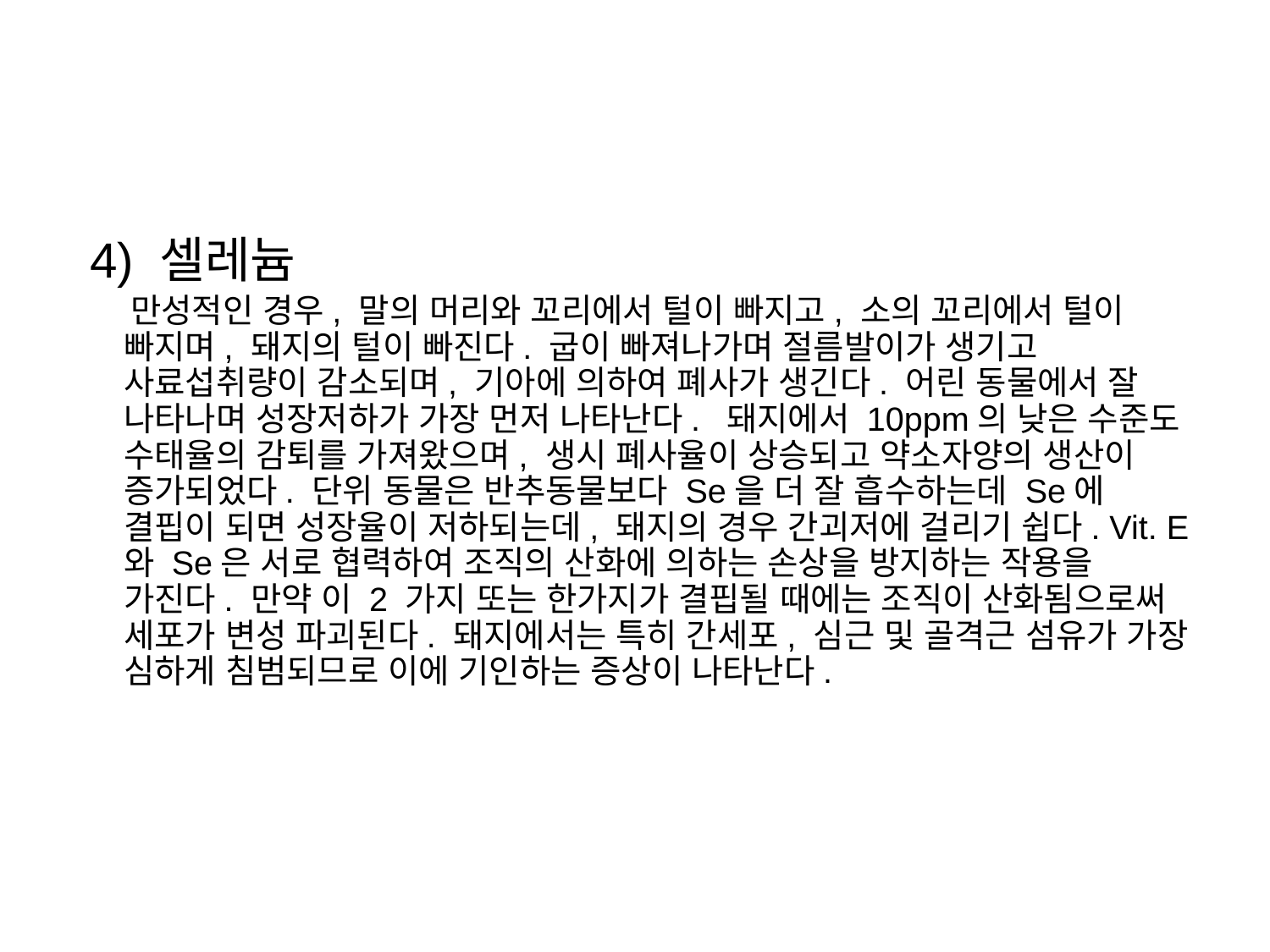

4) 셀레늄
     만성적인 경우, 말의 머리와 꼬리에서 털이 빠지고, 소의 꼬리에서 털이 빠지며, 돼지의 털이 빠진다. 굽이 빠져나가며 절름발이가 생기고 사료섭취량이 감소되며, 기아에 의하여 폐사가 생긴다. 어린 동물에서 잘 나타나며 성장저하가 가장 먼저 나타난다.  돼지에서 10ppm의 낮은 수준도 수태율의 감퇴를 가져왔으며, 생시 폐사율이 상승되고 약소자양의 생산이 증가되었다. 단위 동물은 반추동물보다 Se을 더 잘 흡수하는데 Se에 결핍이 되면 성장율이 저하되는데, 돼지의 경우 간괴저에 걸리기 쉽다. Vit. E와 Se은 서로 협력하여 조직의 산화에 의하는 손상을 방지하는 작용을 가진다. 만약 이 2 가지 또는 한가지가 결핍될 때에는 조직이 산화됨으로써 세포가 변성 파괴된다. 돼지에서는 특히 간세포, 심근 및 골격근 섬유가 가장 심하게 침범되므로 이에 기인하는 증상이 나타난다.